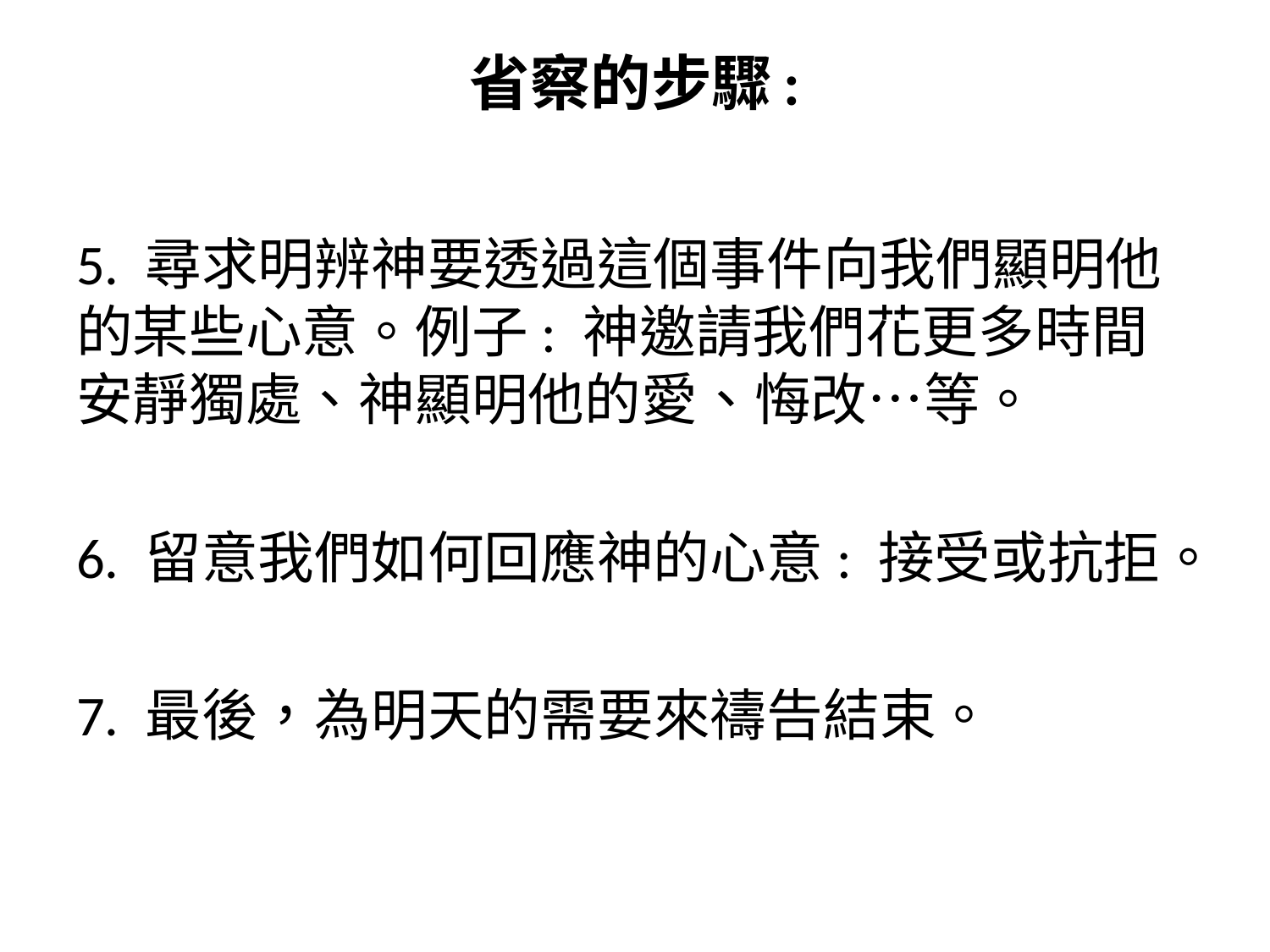

# 省察的步驟:
5. 尋求明辨神要透過這個事件向我們顯明他的某些心意。例子: 神邀請我們花更多時間安靜獨處、神顯明他的愛、悔改…等。

6. 留意我們如何回應神的心意: 接受或抗拒。

7. 最後，為明天的需要來禱告結束。